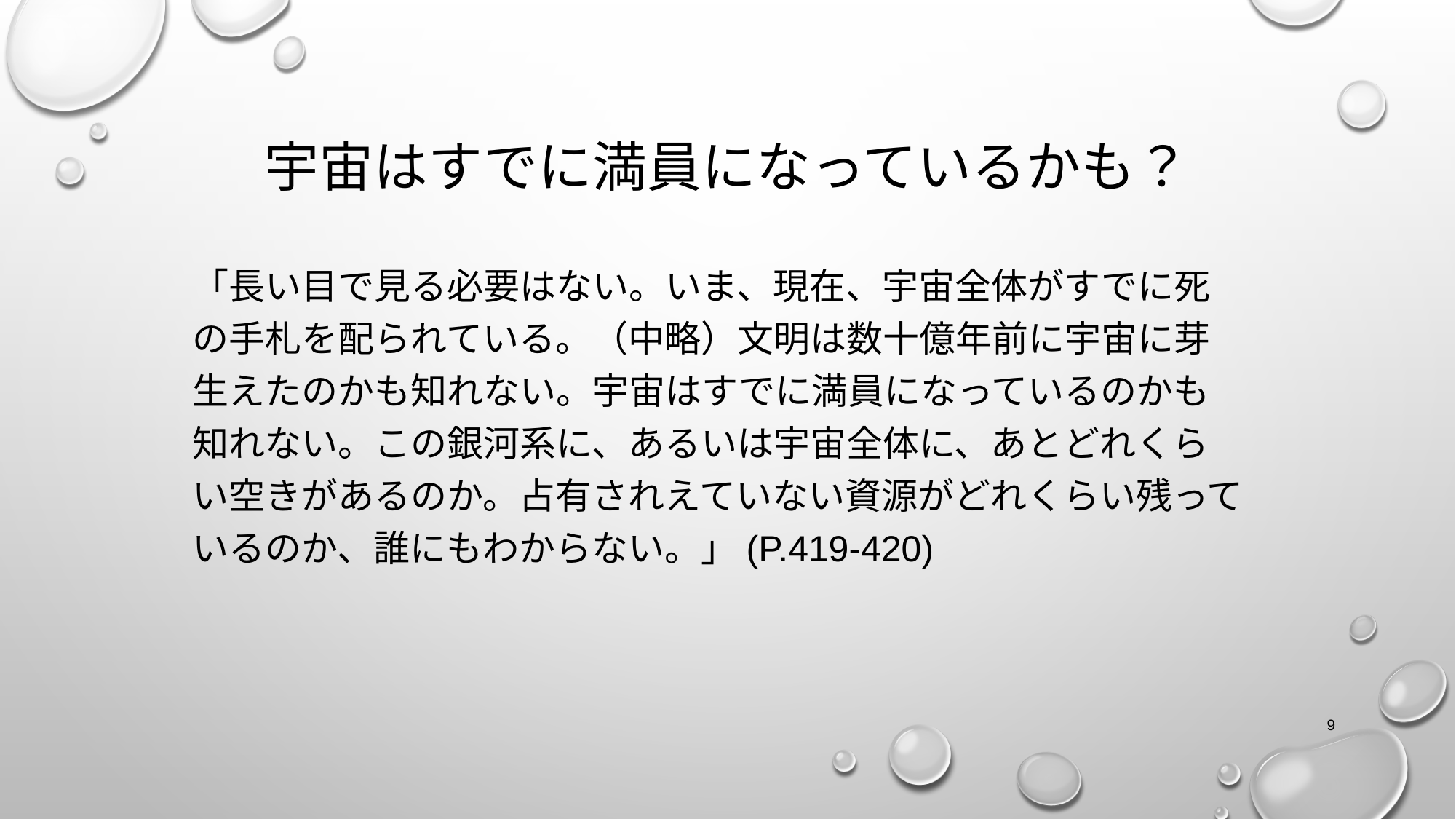

# 宇宙はすでに満員になっているかも？
「長い目で見る必要はない。いま、現在、宇宙全体がすでに死の手札を配られている。（中略）文明は数十億年前に宇宙に芽生えたのかも知れない。宇宙はすでに満員になっているのかも知れない。この銀河系に、あるいは宇宙全体に、あとどれくらい空きがあるのか。占有されえていない資源がどれくらい残っているのか、誰にもわからない。」(p.419-420)

9